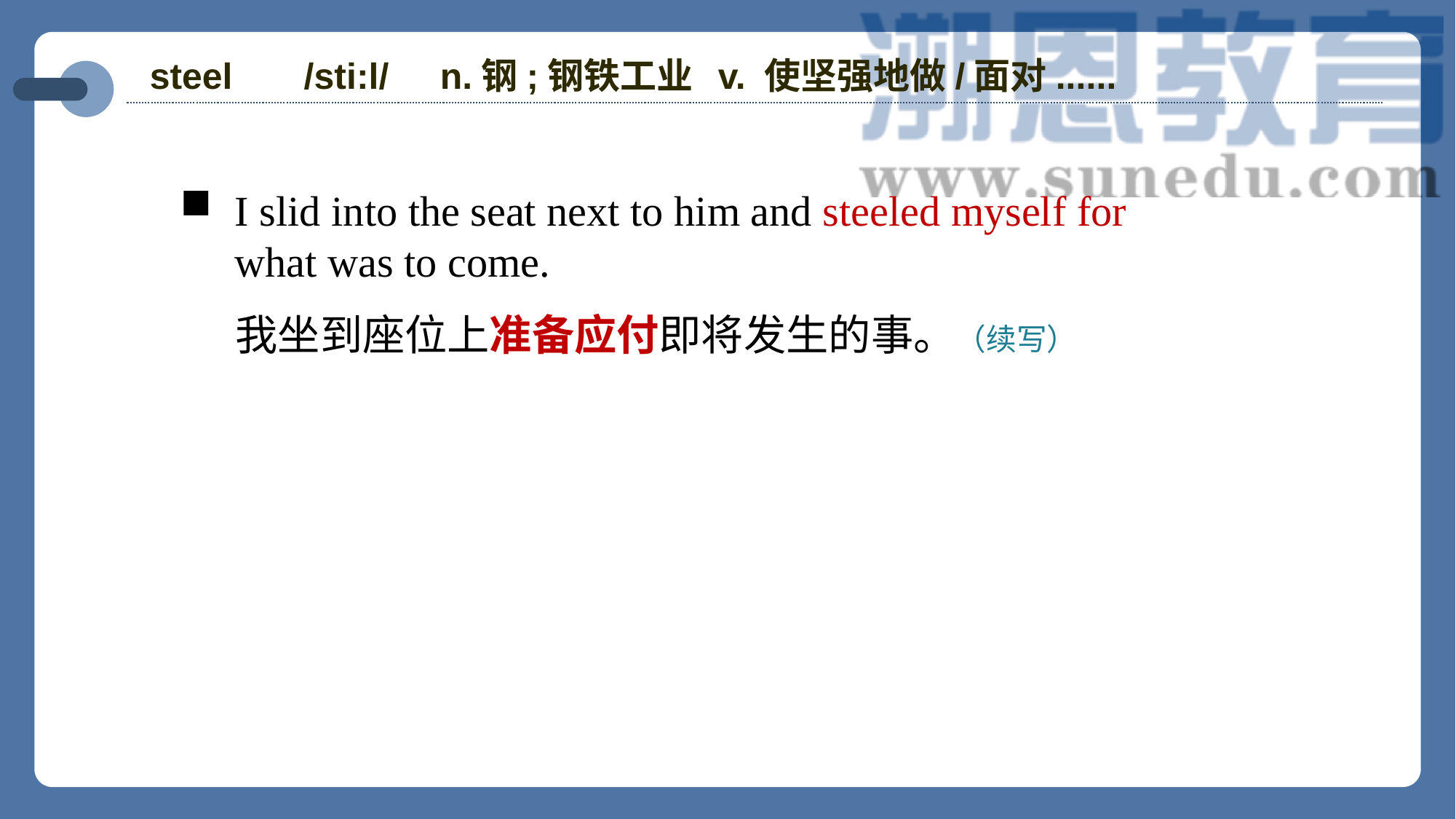

steel       /sti:l/     n.钢;钢铁工业  v. 使坚强地做/面对......
I slid into the seat next to him and steeled myself for what was to come.
我坐到座位上准备应付即将发生的事。（续写）